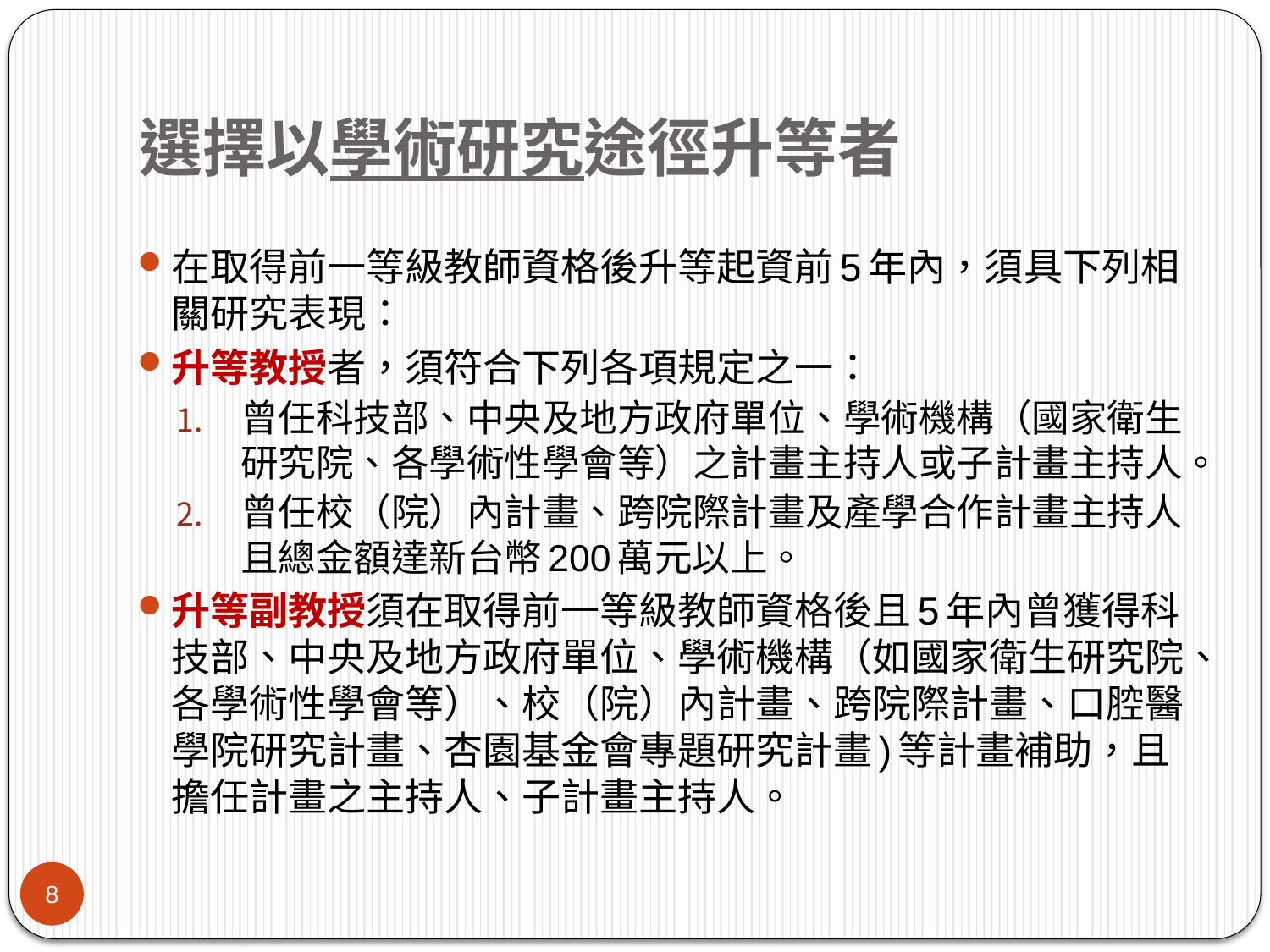

# 選擇以學術研究途徑升等者
在取得前一等級教師資格後升等起資前5年內，須具下列相關研究表現：
升等教授者，須符合下列各項規定之一：
曾任科技部、中央及地方政府單位、學術機構（國家衛生研究院、各學術性學會等）之計畫主持人或子計畫主持人。
曾任校（院）內計畫、跨院際計畫及產學合作計畫主持人且總金額達新台幣200萬元以上。
升等副教授須在取得前一等級教師資格後且5年內曾獲得科技部、中央及地方政府單位、學術機構（如國家衛生研究院、各學術性學會等）、校（院）內計畫、跨院際計畫、口腔醫學院研究計畫、杏園基金會專題研究計畫)等計畫補助，且擔任計畫之主持人、子計畫主持人。

8